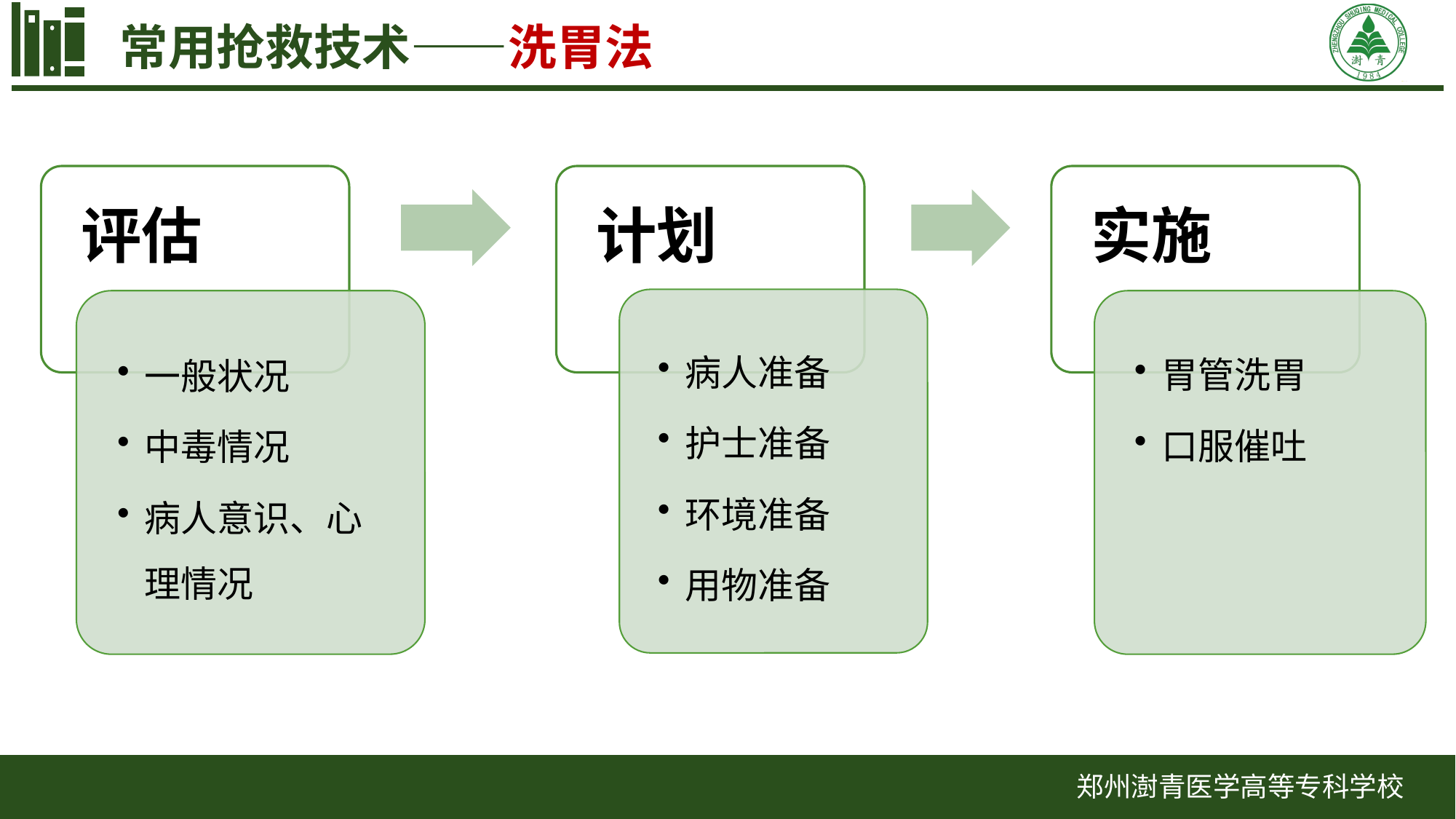

常用抢救技术——洗胃法
评估
一般状况
中毒情况
病人意识、心理情况

计划
病人准备
护士准备
环境准备
用物准备

实施
胃管洗胃
口服催吐
郑州澍青医学高等专科学校